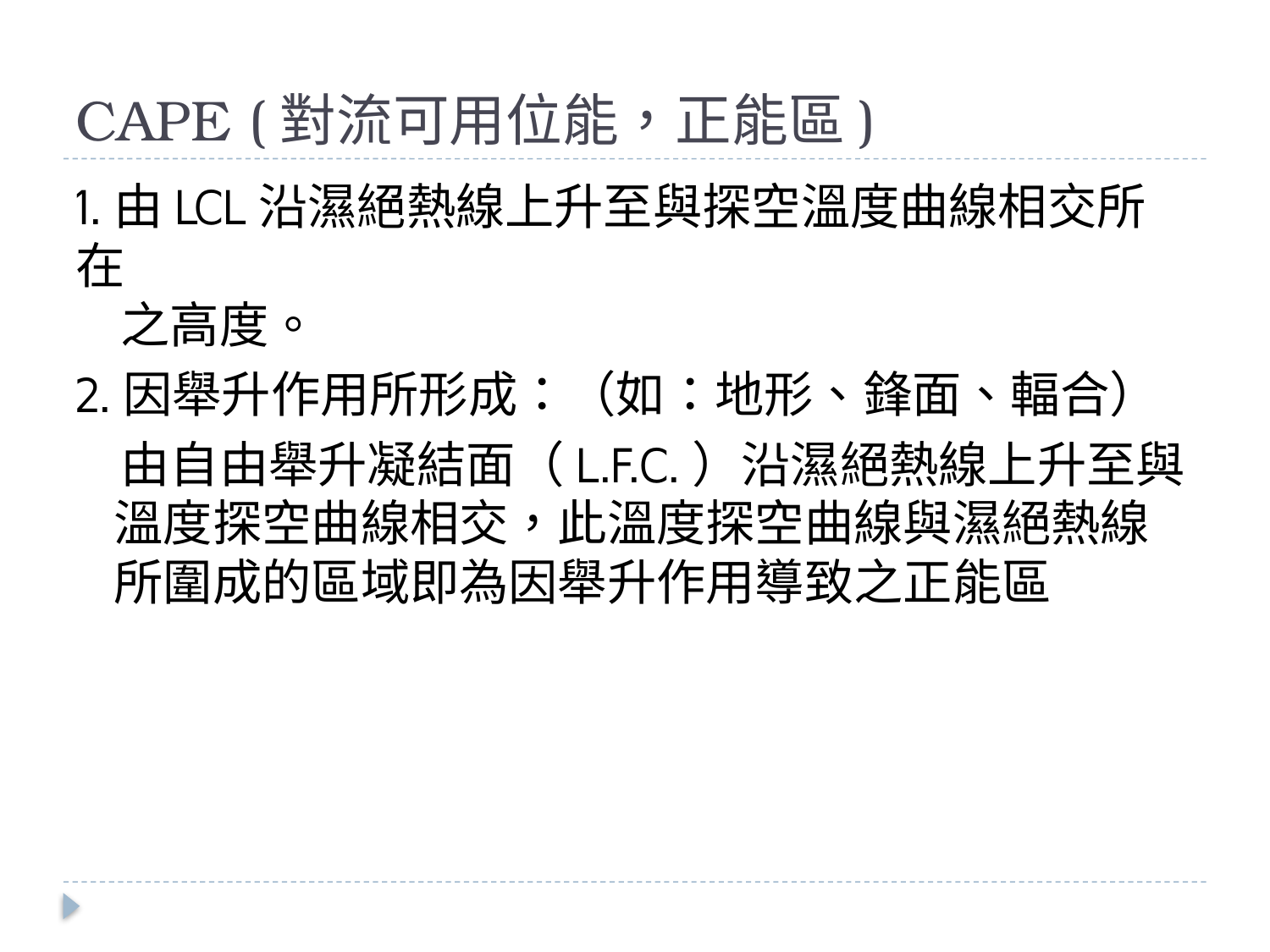

# CAPE (對流可用位能，正能區)
1.由LCL沿濕絕熱線上升至與探空溫度曲線相交所在
   之高度。
2.因舉升作用所形成：（如：地形、鋒面、輻合）
   由自由舉升凝結面（L.F.C.）沿濕絕熱線上升至與溫度探空曲線相交，此溫度探空曲線與濕絕熱線所圍成的區域即為因舉升作用導致之正能區